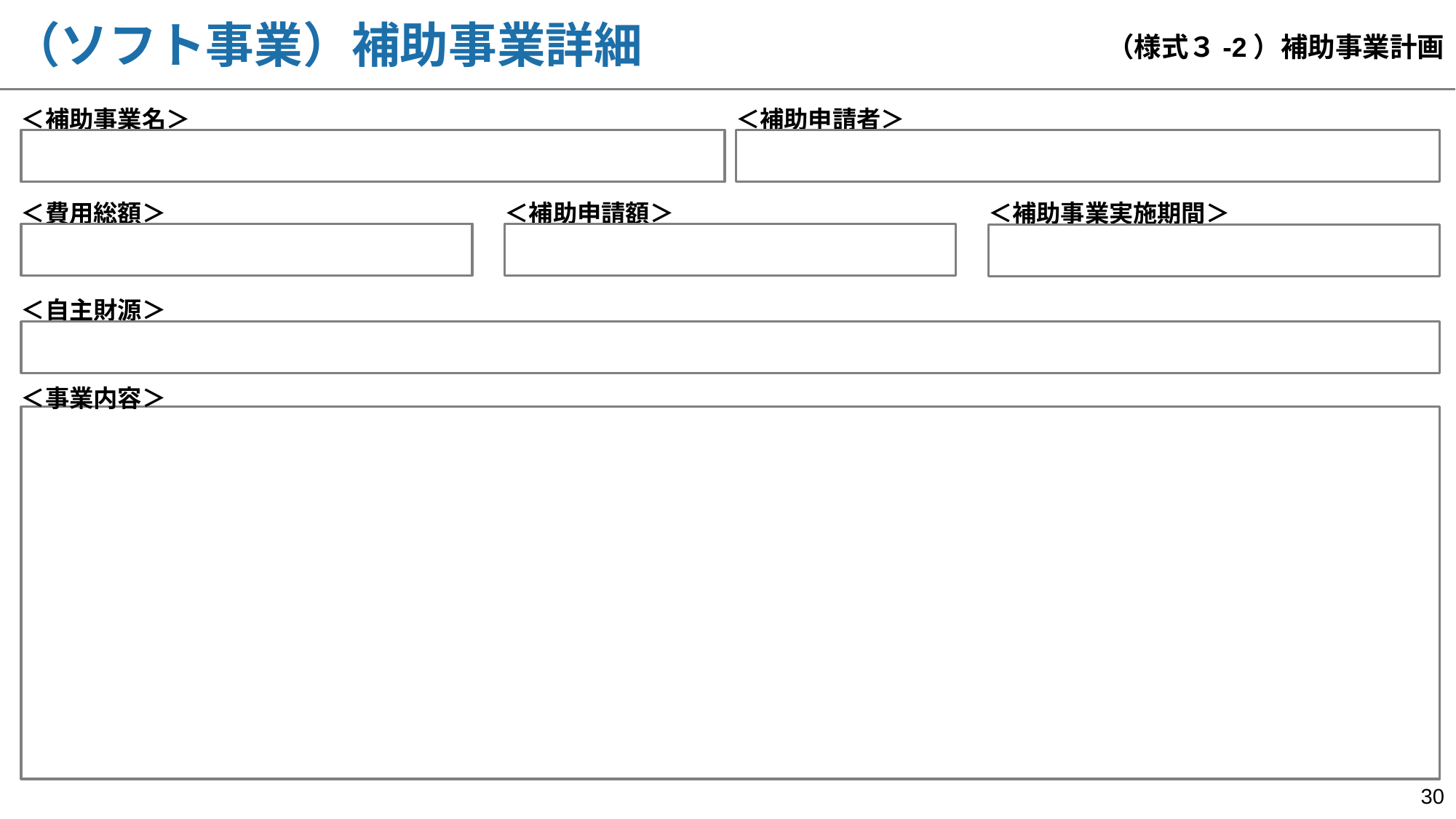

（ソフト事業）補助事業詳細
（様式３-2）補助事業計画
＜補助事業名＞
＜補助申請者＞

＜費用総額＞
＜補助申請額＞
＜補助事業実施期間＞

＜自主財源＞

＜事業内容＞

30